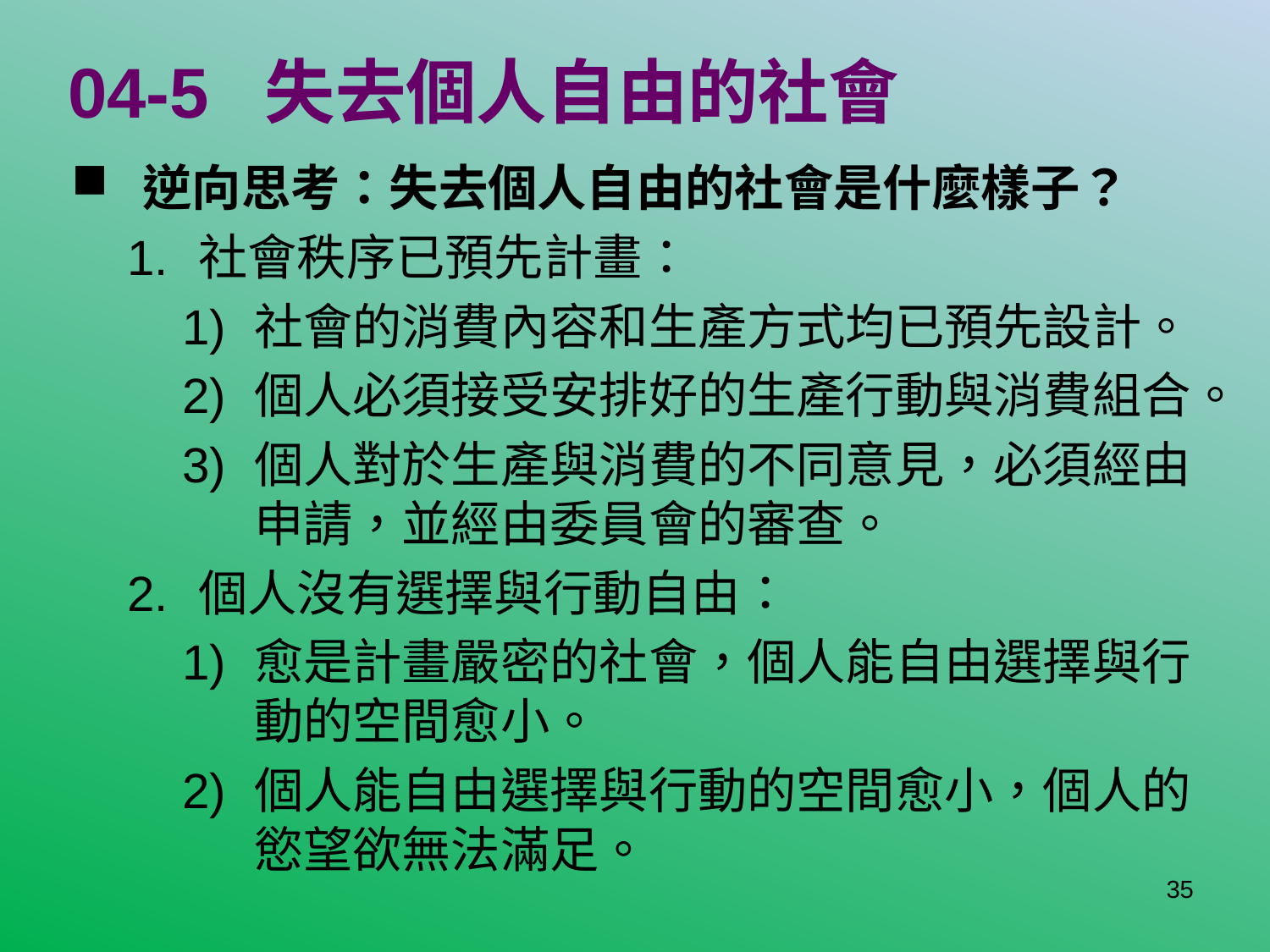

# 04-5  失去個人自由的社會
逆向思考：失去個人自由的社會是什麼樣子？
社會秩序已預先計畫：
社會的消費內容和生產方式均已預先設計。
個人必須接受安排好的生產行動與消費組合。
個人對於生產與消費的不同意見，必須經由申請，並經由委員會的審查。
個人沒有選擇與行動自由：
愈是計畫嚴密的社會，個人能自由選擇與行動的空間愈小。
個人能自由選擇與行動的空間愈小，個人的慾望欲無法滿足。
35